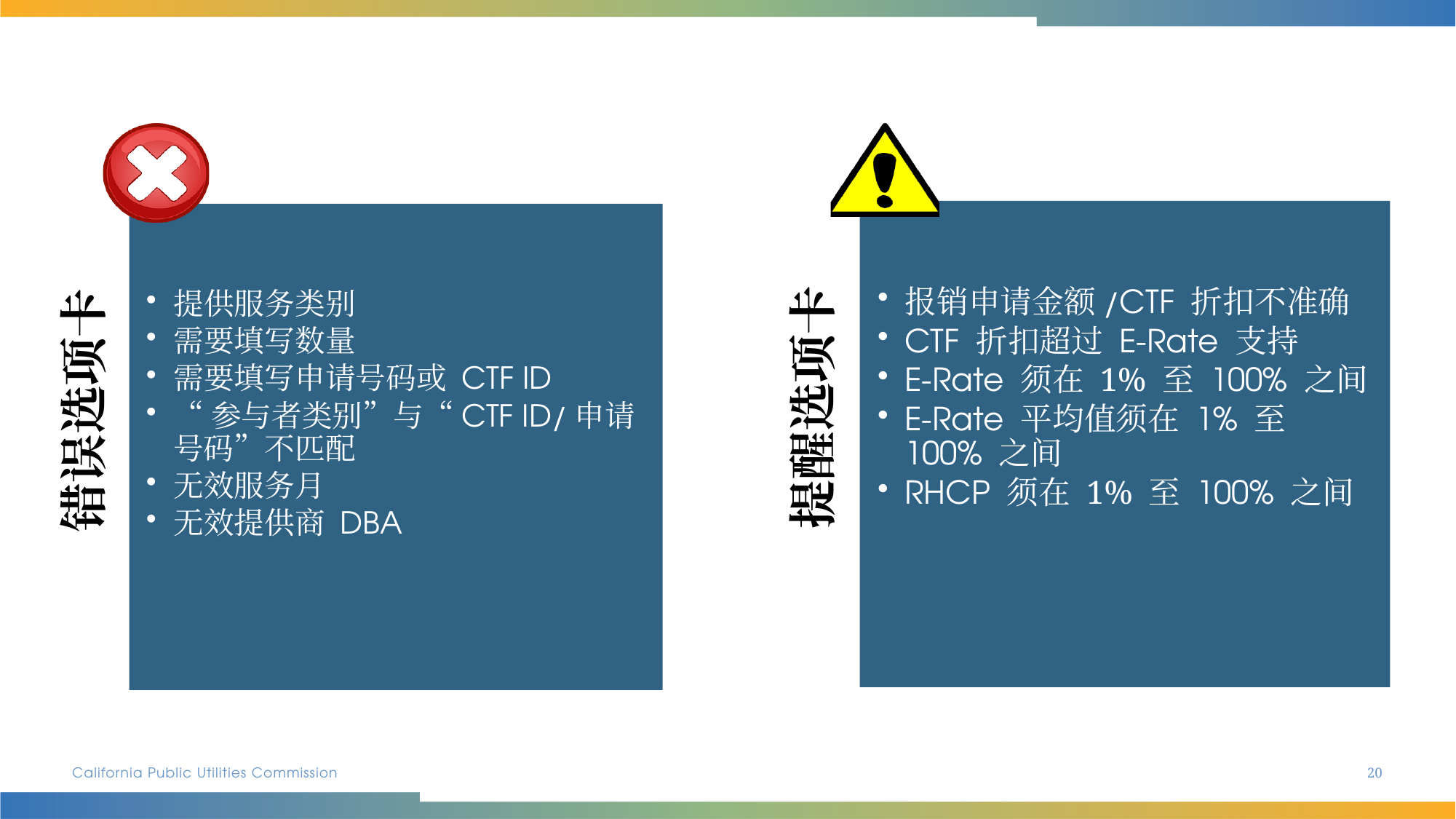

错误选项卡
提供服务类别
需要填写数量
需要填写申请号码或 CTF ID
“参与者类别”与“CTF ID/申请号码”不匹配
无效服务月
无效提供商 DBA

提醒选项卡
报销申请金额/CTF 折扣不准确
CTF 折扣超过 E-Rate 支持
E-Rate 须在 1% 至 100% 之间
E-Rate 平均值须在 1% 至 100% 之间
RHCP 须在 1% 至 100% 之间
20